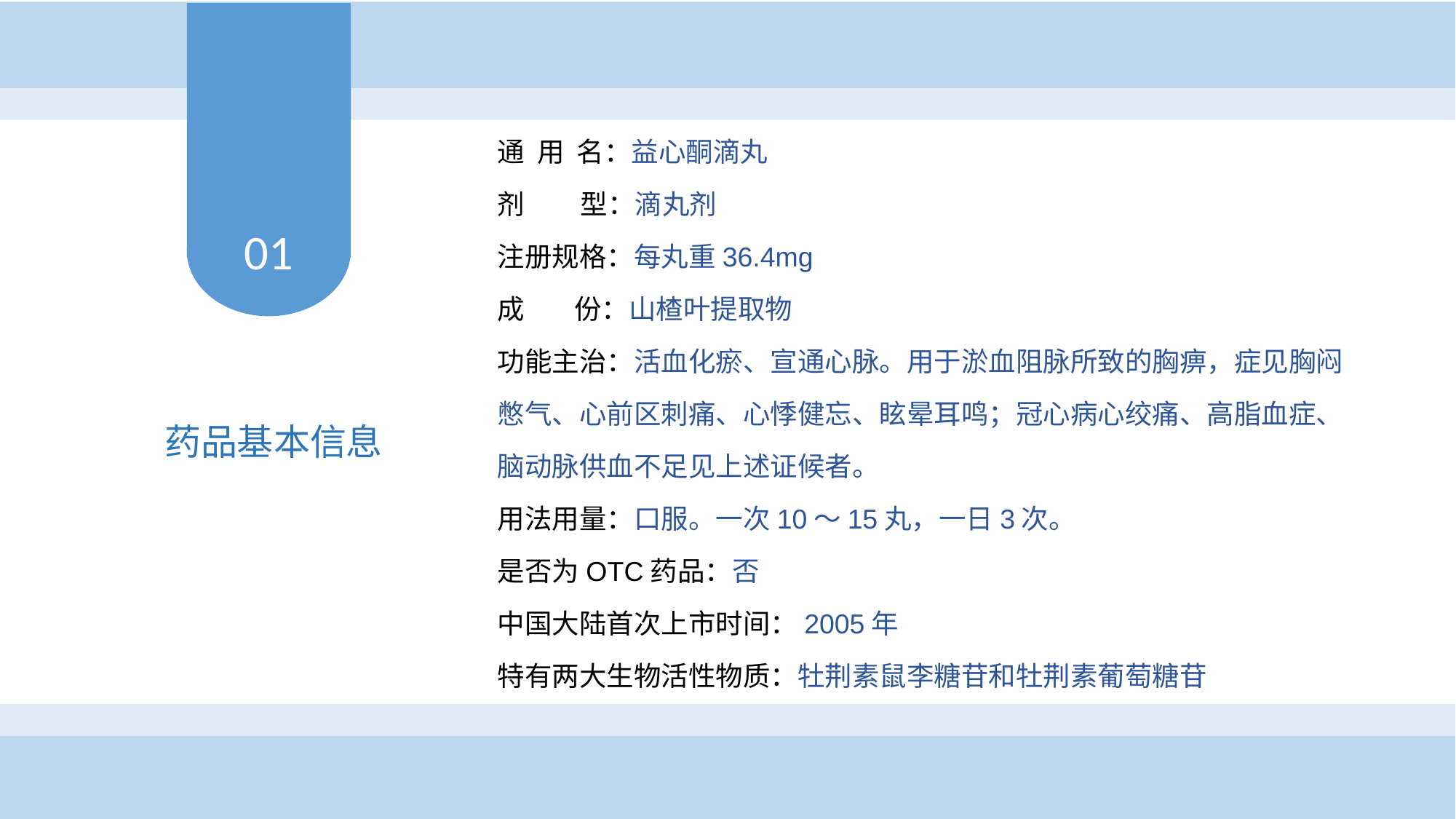

通  用  名：益心酮滴丸
剂         型：滴丸剂
注册规格：每丸重36.4mg
成        份：山楂叶提取物
功能主治：活血化瘀、宣通心脉。用于淤血阻脉所致的胸痹，症见胸闷憋气、心前区刺痛、心悸健忘、眩晕耳鸣；冠心病心绞痛、高脂血症、脑动脉供血不足见上述证候者。
用法用量：口服。一次10～15丸，一日3次。
是否为OTC药品：否
中国大陆首次上市时间：2005年
特有两大生物活性物质：牡荆素鼠李糖苷和牡荆素葡萄糖苷

01
药品基本信息